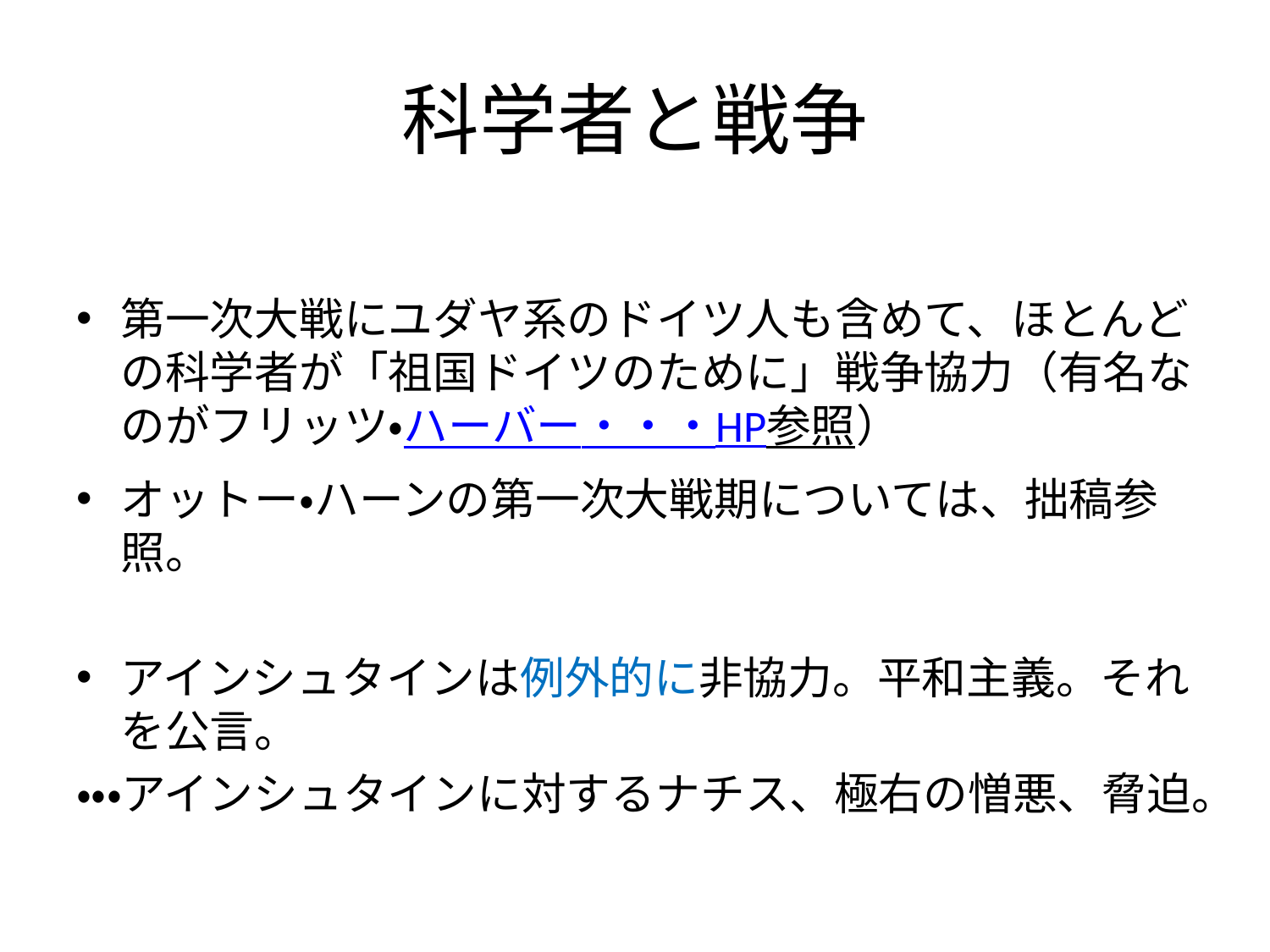

# 科学者と戦争

第一次大戦にユダヤ系のドイツ人も含めて、ほとんどの科学者が「祖国ドイツのために」戦争協力（有名なのがフリッツ・ハーバー・・・HP参照）
オットー・ハーンの第一次大戦期については、拙稿参照。

アインシュタインは例外的に非協力。平和主義。それを公言。
・・・アインシュタインに対するナチス、極右の憎悪、脅迫。